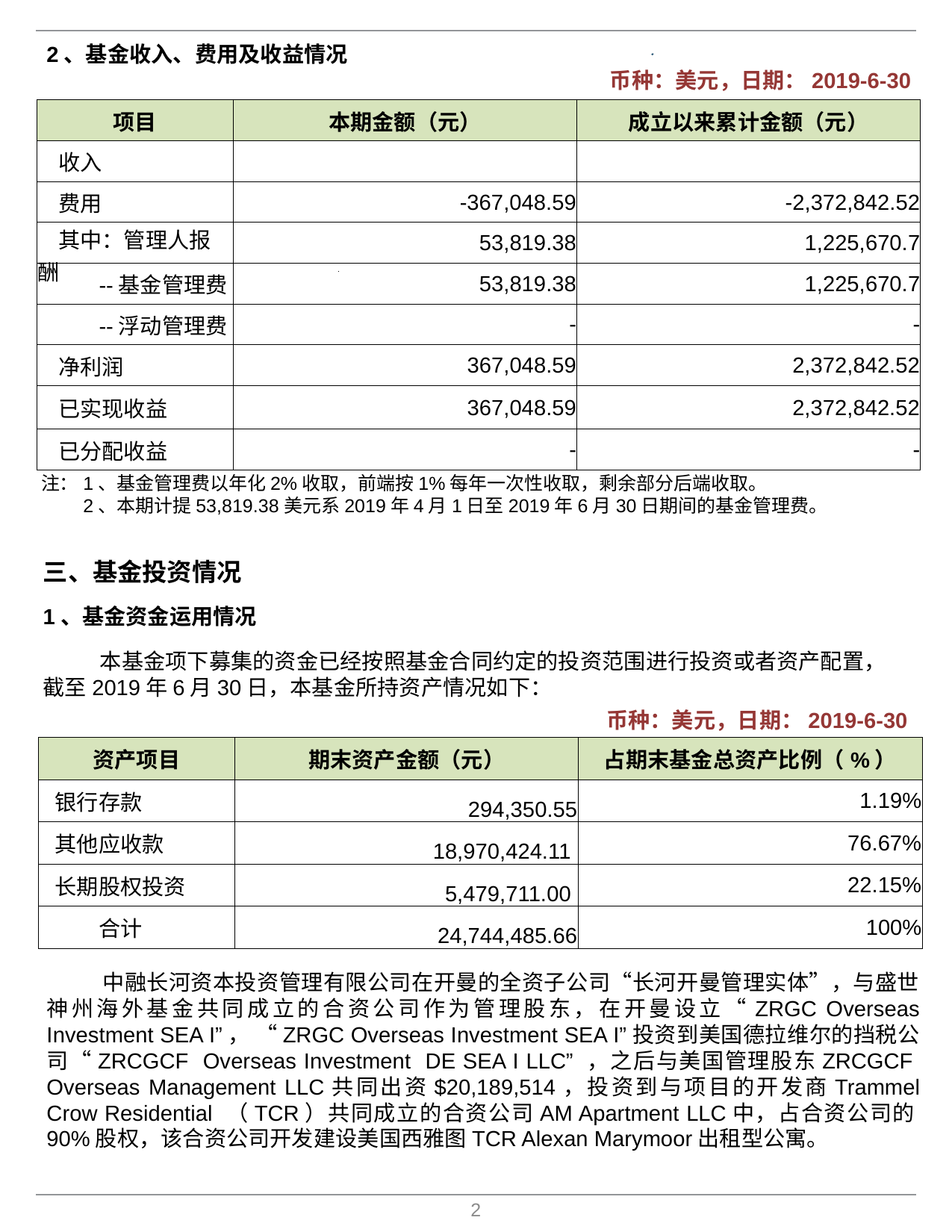

2、基金收入、费用及收益情况
币种：美元，日期：2019-6-30

| 项目 | 本期金额（元） | 成立以来累计金额（元） |
| --- | --- | --- |
| 收入 |  |  |
| 费用 | -367,048.59 | -2,372,842.52 |
| 其中：管理人报酬 | 53,819.38 | 1,225,670.7 |
| --基金管理费 | 53,819.38 | 1,225,670.7 |
| --浮动管理费 | - | - |
| 净利润 | 367,048.59 | 2,372,842.52 |
| 已实现收益 | 367,048.59 | 2,372,842.52 |
| 已分配收益 | - | - |

注：1、基金管理费以年化2%收取，前端按1%每年一次性收取，剩余部分后端收取。
        2、本期计提53,819.38美元系2019年4月1日至2019年6月30日期间的基金管理费。
三、基金投资情况

1、基金资金运用情况
  本基金项下募集的资金已经按照基金合同约定的投资范围进行投资或者资产配置，截至2019年6月30日，本基金所持资产情况如下：
币种：美元，日期：2019-6-30

| 资产项目 | 期末资产金额（元） | 占期末基金总资产比例（%） |
| --- | --- | --- |
| 银行存款 | 294,350.55 | 1.19% |
| 其他应收款 | 18,970,424.11 | 76.67% |
| 长期股权投资 | 5,479,711.00 | 22.15% |
| 合计 | 24,744,485.66 | 100% |
中融长河资本投资管理有限公司在开曼的全资子公司“长河开曼管理实体”，与盛世神州海外基金共同成立的合资公司作为管理股东，在开曼设立“ZRGC Overseas Investment SEA I”， “ZRGC Overseas Investment SEA I”投资到美国德拉维尔的挡税公司“ZRCGCF  Overseas Investment  DE SEA I LLC” ，之后与美国管理股东ZRCGCF  Overseas Management LLC共同出资$20,189,514，投资到与项目的开发商Trammel Crow Residential （TCR）共同成立的合资公司AM Apartment LLC中，占合资公司的90%股权，该合资公司开发建设美国西雅图TCR Alexan Marymoor出租型公寓。

2